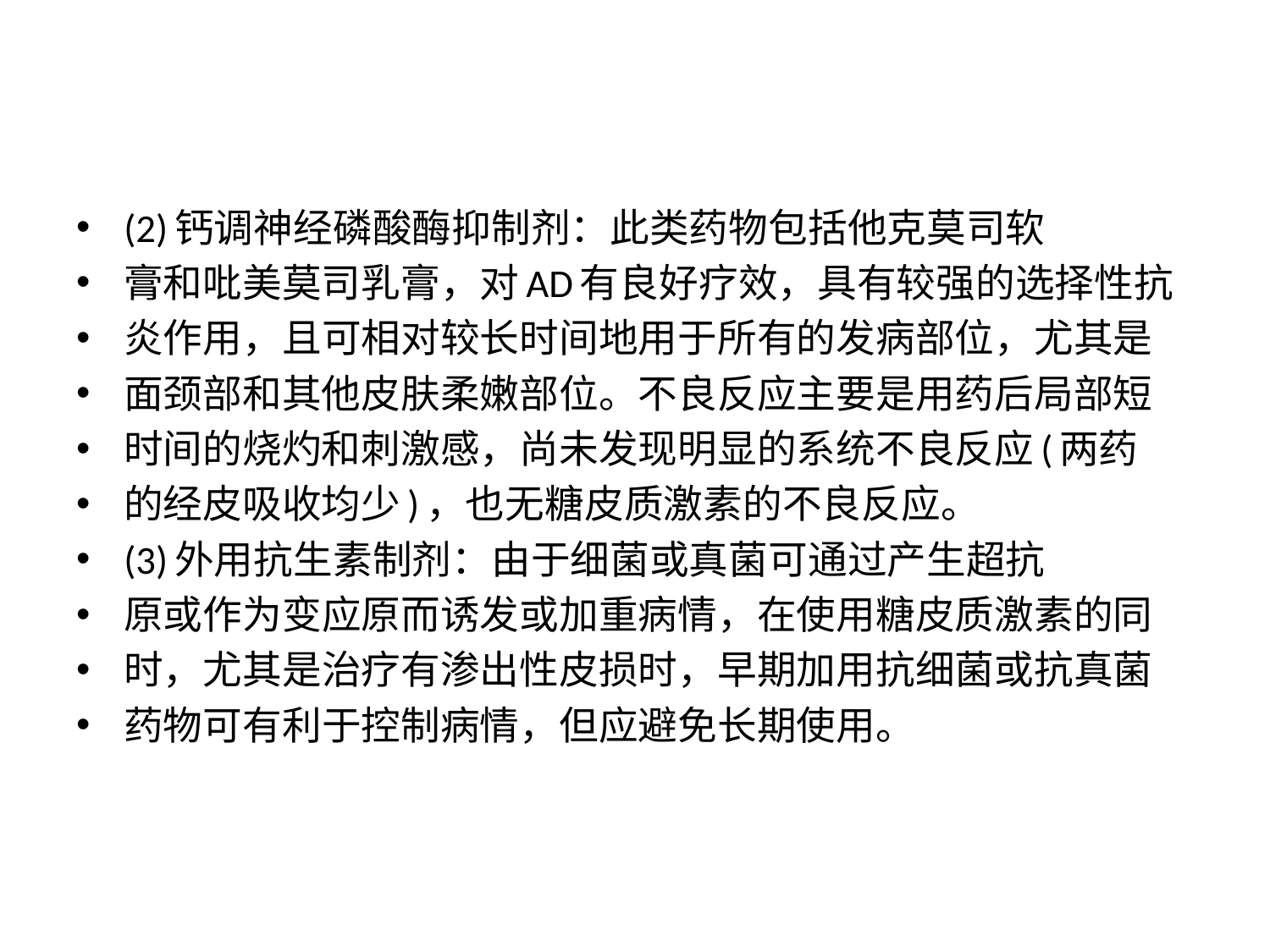

#
(2)钙调神经磷酸酶抑制剂：此类药物包括他克莫司软
膏和吡美莫司乳膏，对AD有良好疗效，具有较强的选择性抗
炎作用，且可相对较长时间地用于所有的发病部位，尤其是
面颈部和其他皮肤柔嫩部位。不良反应主要是用药后局部短
时间的烧灼和刺激感，尚未发现明显的系统不良反应(两药
的经皮吸收均少)，也无糖皮质激素的不良反应。
(3)外用抗生素制剂：由于细菌或真菌可通过产生超抗
原或作为变应原而诱发或加重病情，在使用糖皮质激素的同
时，尤其是治疗有渗出性皮损时，早期加用抗细菌或抗真菌
药物可有利于控制病情，但应避免长期使用。